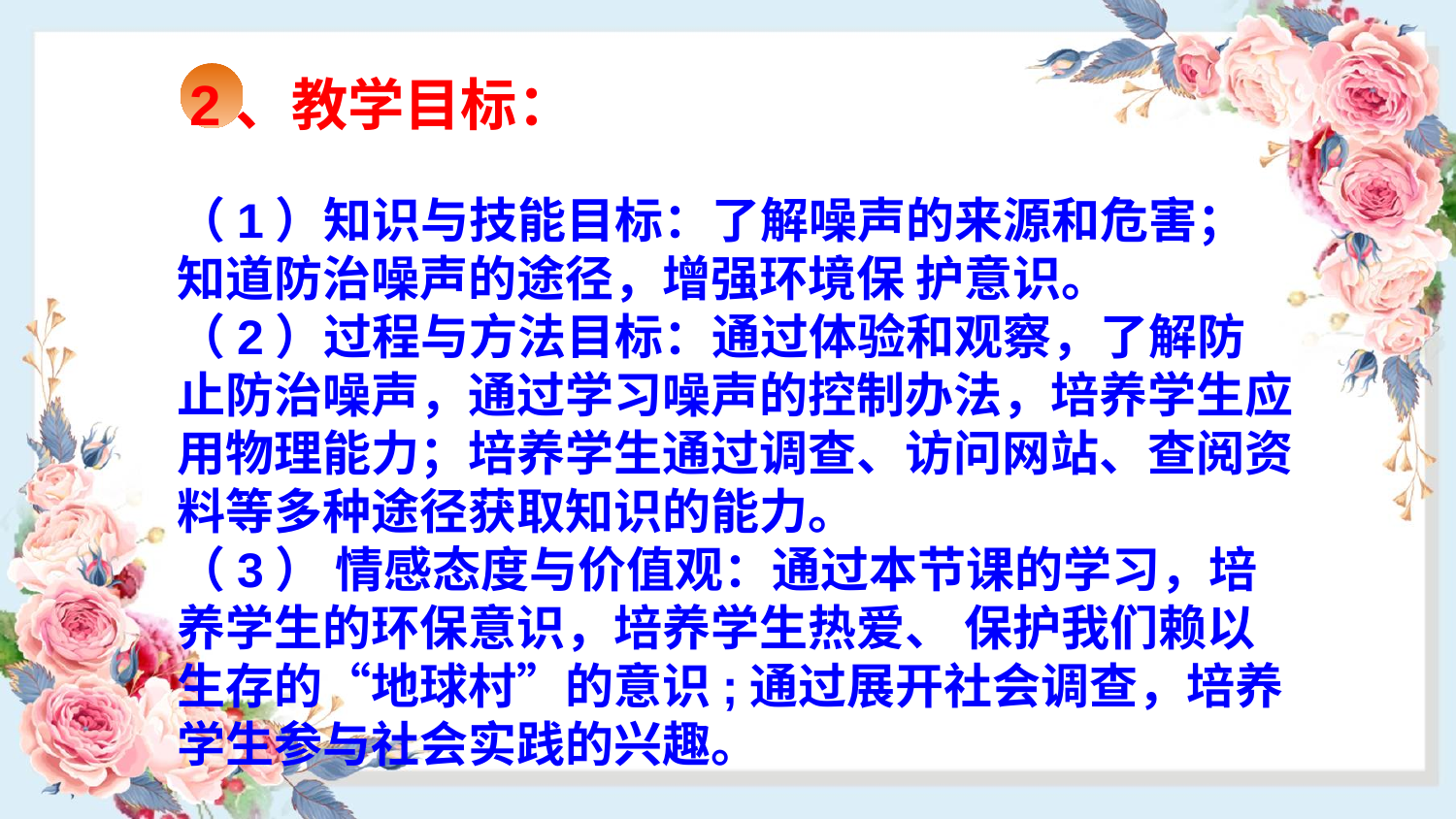

2、教学目标：

（1）知识与技能目标：了解噪声的来源和危害；知道防治噪声的途径，增强环境保 护意识。
（2）过程与方法目标：通过体验和观察，了解防止防治噪声，通过学习噪声的控制办法，培养学生应用物理能力；培养学生通过调查、访问网站、查阅资料等多种途径获取知识的能力。
（3） 情感态度与价值观：通过本节课的学习，培养学生的环保意识，培养学生热爱、 保护我们赖以生存的“地球村”的意识;通过展开社会调查，培养学生参与社会实践的兴趣。